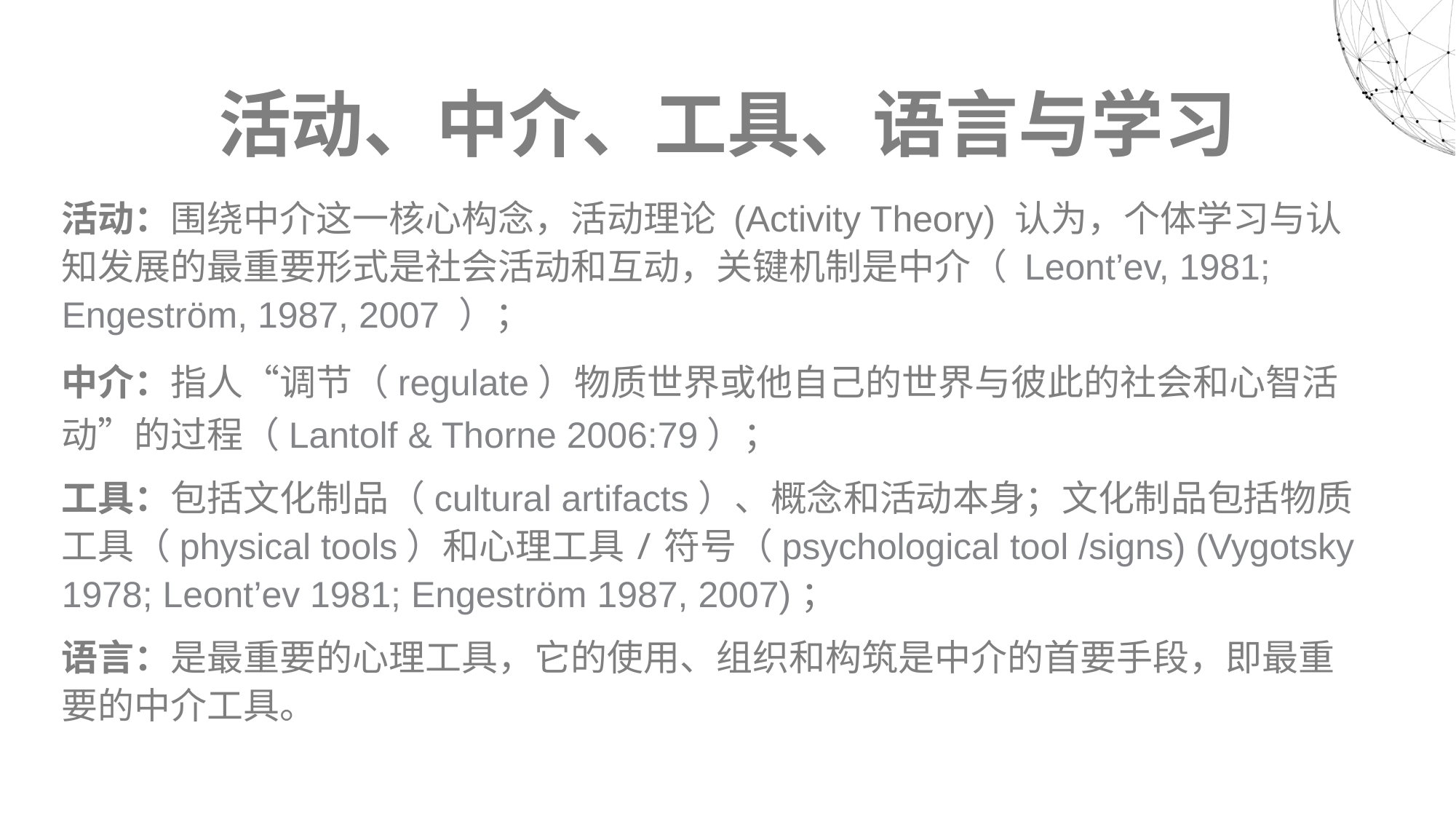

活动、中介、工具、语言与学习
活动：围绕中介这一核心构念，活动理论 (Activity Theory) 认为，个体学习与认知发展的最重要形式是社会活动和互动，关键机制是中介（ Leont’ev, 1981; Engeström, 1987, 2007 ）；
中介：指人“调节（regulate）物质世界或他自己的世界与彼此的社会和心智活动”的过程（Lantolf & Thorne 2006:79）；
工具：包括文化制品（cultural artifacts）、概念和活动本身；文化制品包括物质工具（physical tools）和心理工具/符号（psychological tool /signs) (Vygotsky 1978; Leont’ev 1981; Engeström 1987, 2007)；
语言：是最重要的心理工具，它的使用、组织和构筑是中介的首要手段，即最重要的中介工具。